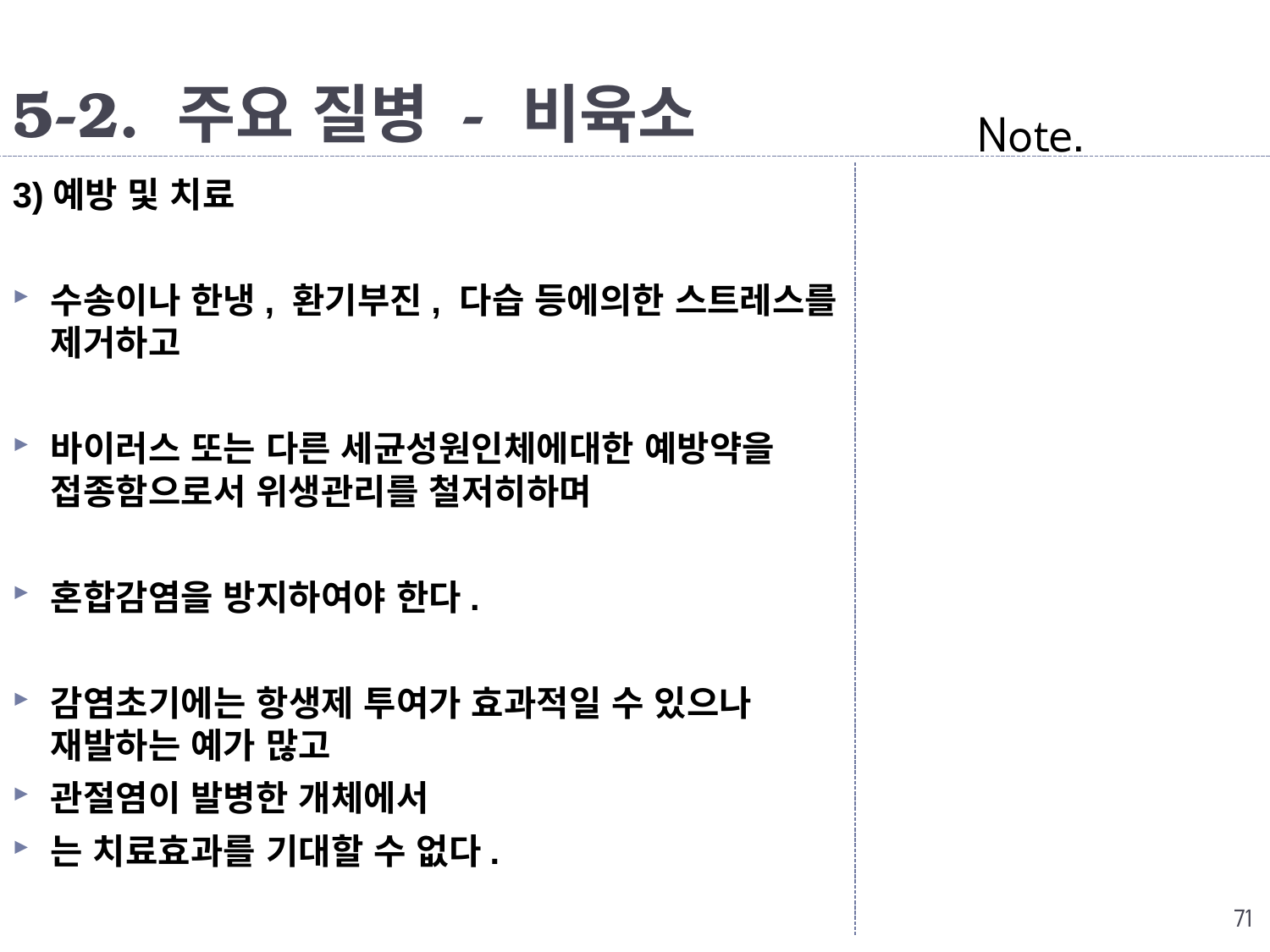

# 5-2. 주요 질병 - 비육소
Note.

3)예방 및 치료

수송이나 한냉, 환기부진, 다습 등에의한 스트레스를 제거하고

바이러스 또는 다른 세균성원인체에대한 예방약을 접종함으로서 위생관리를 철저히하며

혼합감염을 방지하여야 한다.

감염초기에는 항생제 투여가 효과적일 수 있으나 재발하는 예가 많고
관절염이 발병한 개체에서
는 치료효과를 기대할 수 없다.
71